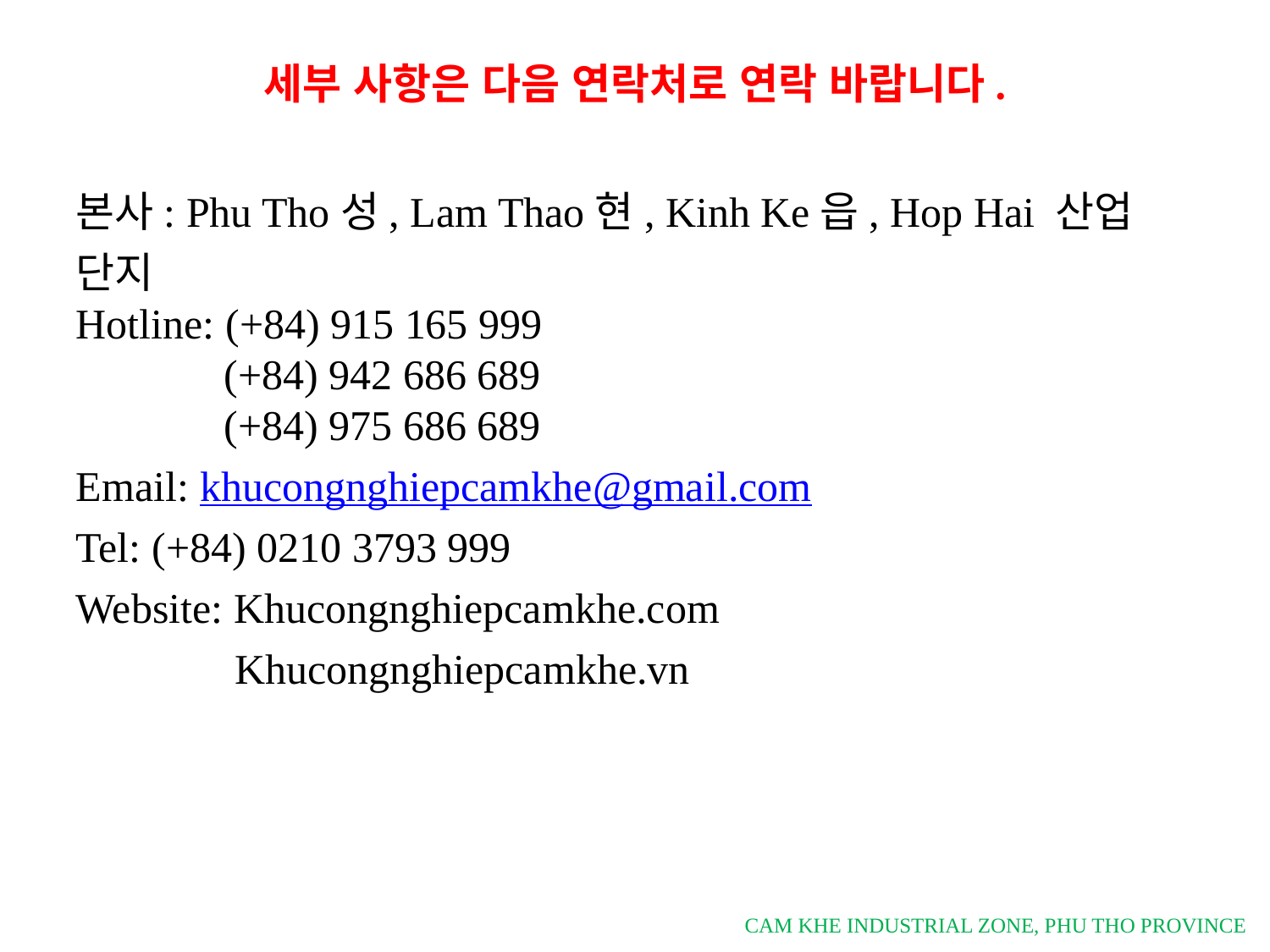

세부 사항은 다음 연락처로 연락 바랍니다.
본사: Phu Tho성, Lam Thao현, Kinh Ke읍, Hop Hai 산업 단지
Hotline: (+84) 915 165 999
              (+84) 942 686 689
              (+84) 975 686 689
Email: khucongnghiepcamkhe@gmail.com
Tel: (+84) 0210 3793 999
Website: Khucongnghiepcamkhe.com
               Khucongnghiepcamkhe.vn

CAM KHE INDUSTRIAL ZONE, PHU THO PROVINCE